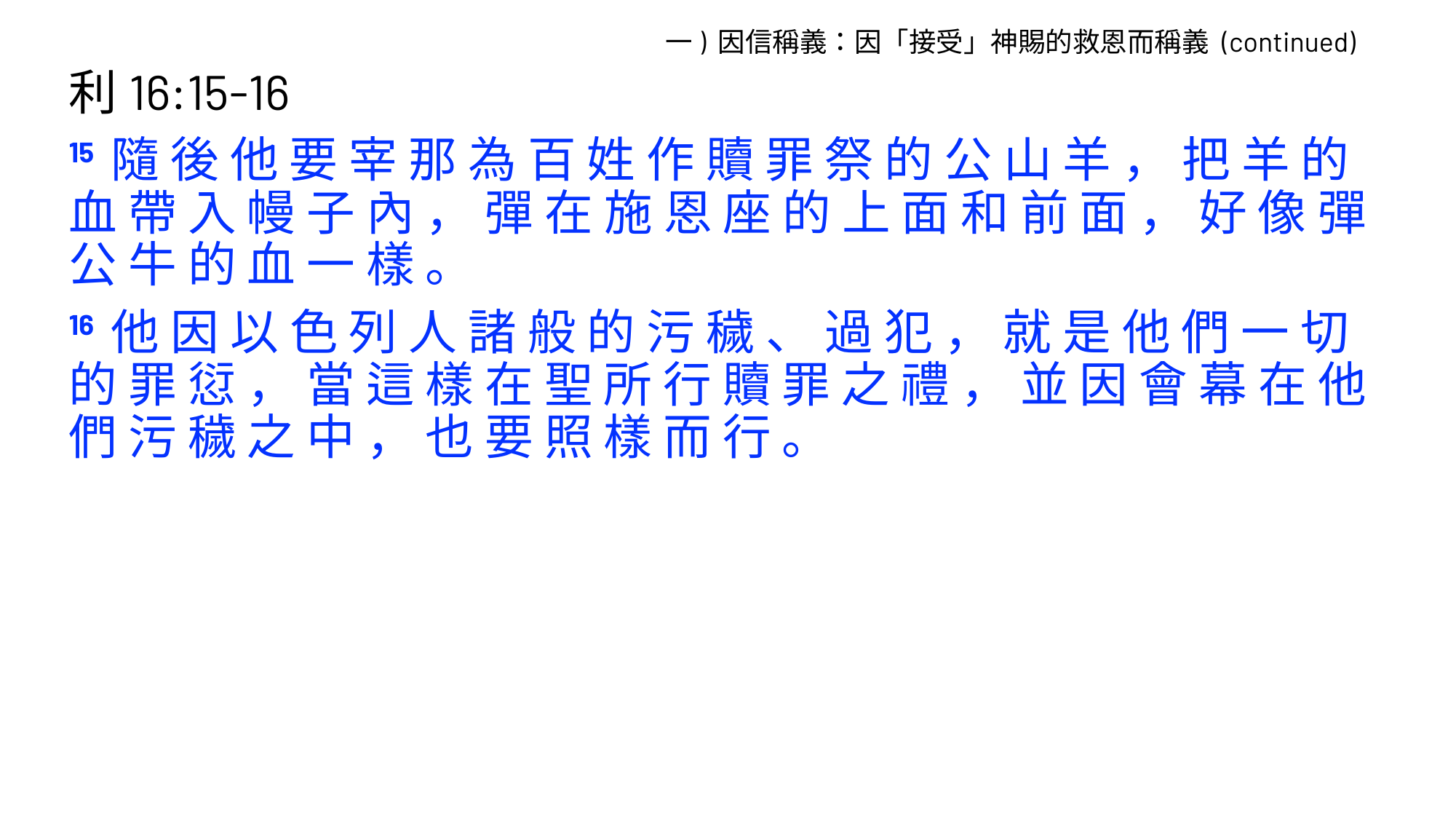

一) 因信稱義：因「接受」神賜的救恩而稱義 (continued)
利16:15-16
15 隨 後 他 要 宰 那 為 百 姓 作 贖 罪 祭 的 公 山 羊 ， 把 羊 的 血 帶 入 幔 子 內 ， 彈 在 施 恩 座 的 上 面 和 前 面 ， 好 像 彈 公 牛 的 血 一 樣 。
16 他 因 以 色 列 人 諸 般 的 污 穢 、 過 犯 ， 就 是 他 們 一 切 的 罪 愆 ， 當 這 樣 在 聖 所 行 贖 罪 之 禮 ， 並 因 會 幕 在 他 們 污 穢 之 中 ， 也 要 照 樣 而 行 。